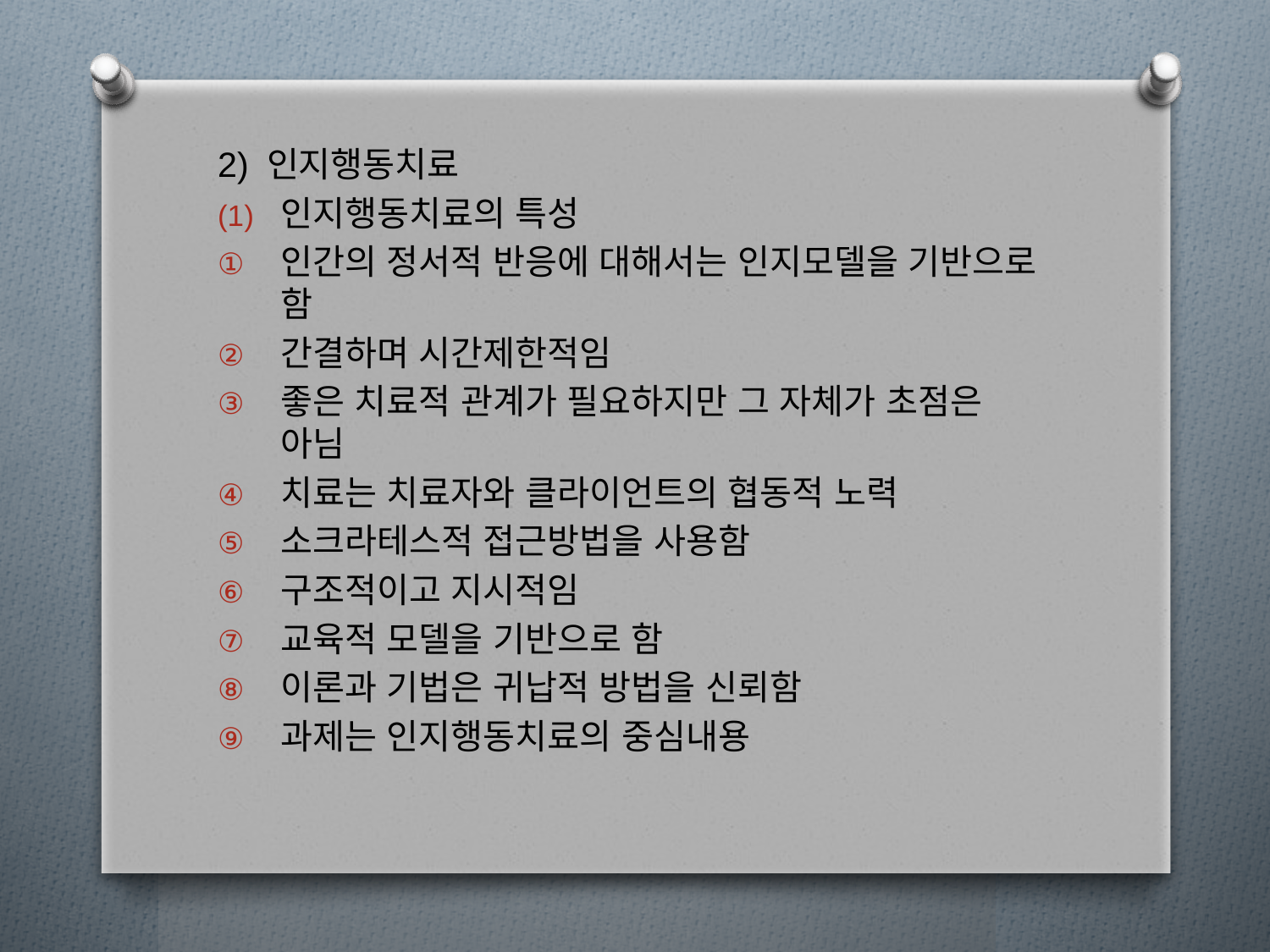

2) 인지행동치료
인지행동치료의 특성
인간의 정서적 반응에 대해서는 인지모델을 기반으로 함
간결하며 시간제한적임
좋은 치료적 관계가 필요하지만 그 자체가 초점은 아님
치료는 치료자와 클라이언트의 협동적 노력
소크라테스적 접근방법을 사용함
구조적이고 지시적임
교육적 모델을 기반으로 함
이론과 기법은 귀납적 방법을 신뢰함
과제는 인지행동치료의 중심내용